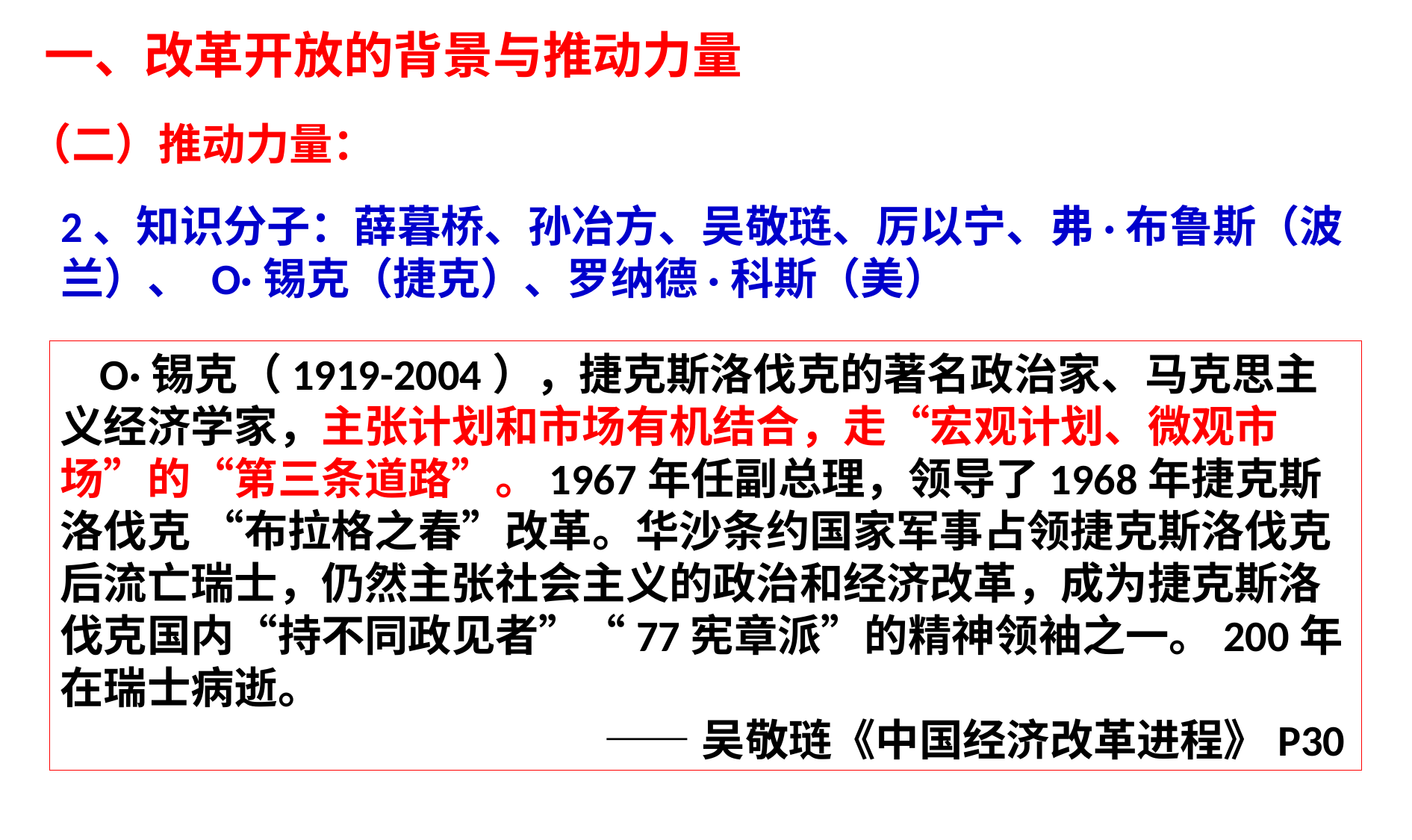

一、改革开放的背景与推动力量
（二）推动力量：
2、知识分子：薛暮桥、孙冶方、吴敬琏、厉以宁、弗·布鲁斯（波兰）、 O·锡克（捷克）、罗纳德·科斯（美）
    O·锡克（1919-2004），捷克斯洛伐克的著名政治家、马克思主义经济学家，主张计划和市场有机结合，走“宏观计划、微观市场”的“第三条道路”。1967年任副总理，领导了1968年捷克斯洛伐克 “布拉格之春”改革。华沙条约国家军事占领捷克斯洛伐克后流亡瑞士，仍然主张社会主义的政治和经济改革，成为捷克斯洛伐克国内“持不同政见者”“77宪章派”的精神领袖之一。200年在瑞士病逝。
                                                       ——吴敬琏《中国经济改革进程》P30